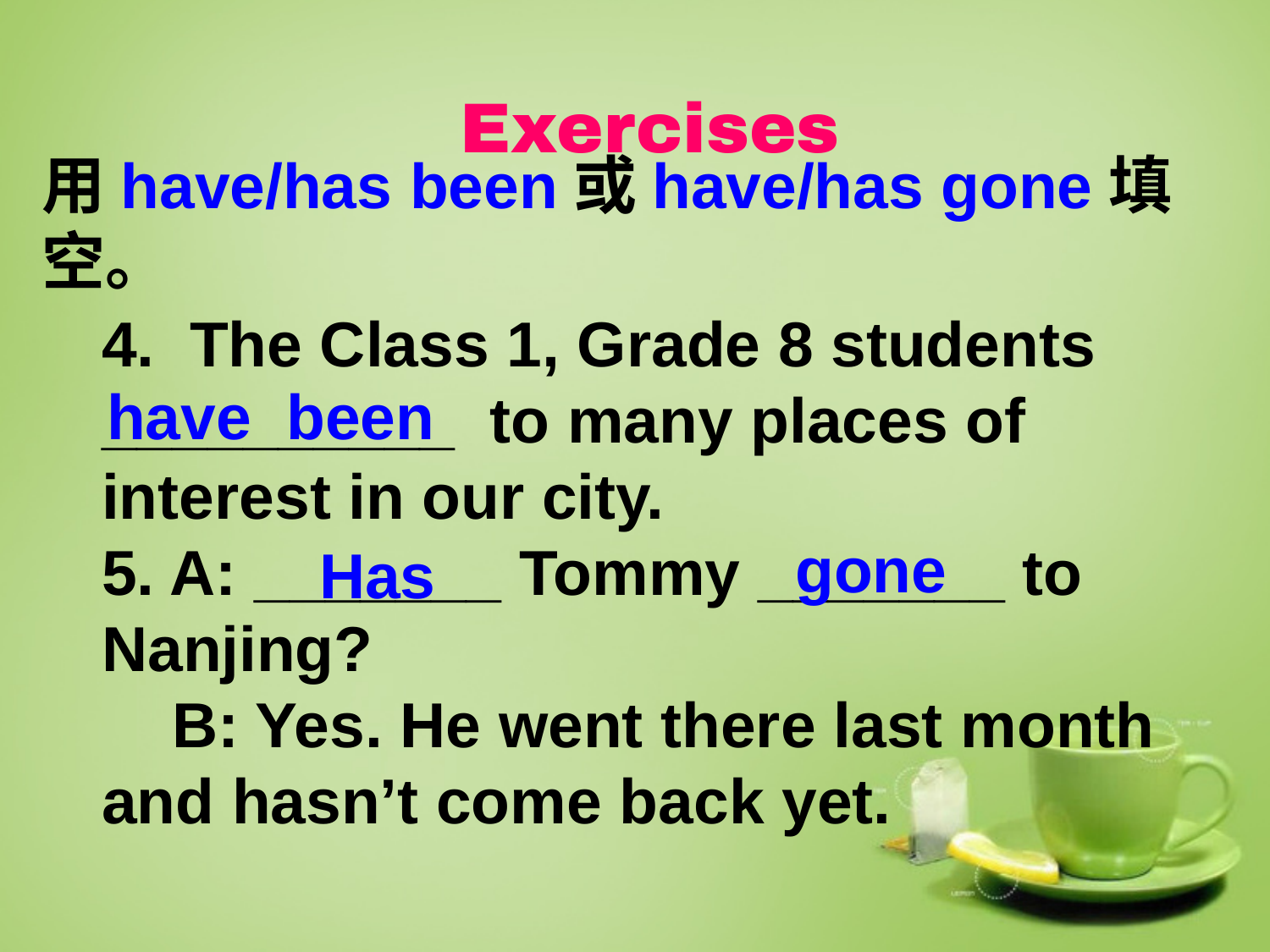

Exercises
用have/has been或have/has gone填空。
4.  The Class 1, Grade 8 students __________  to many places of interest in our city.
5. A: _______ Tommy _______ to Nanjing?
    B: Yes. He went there last month and hasn’t come back yet.
have  been
gone
Has